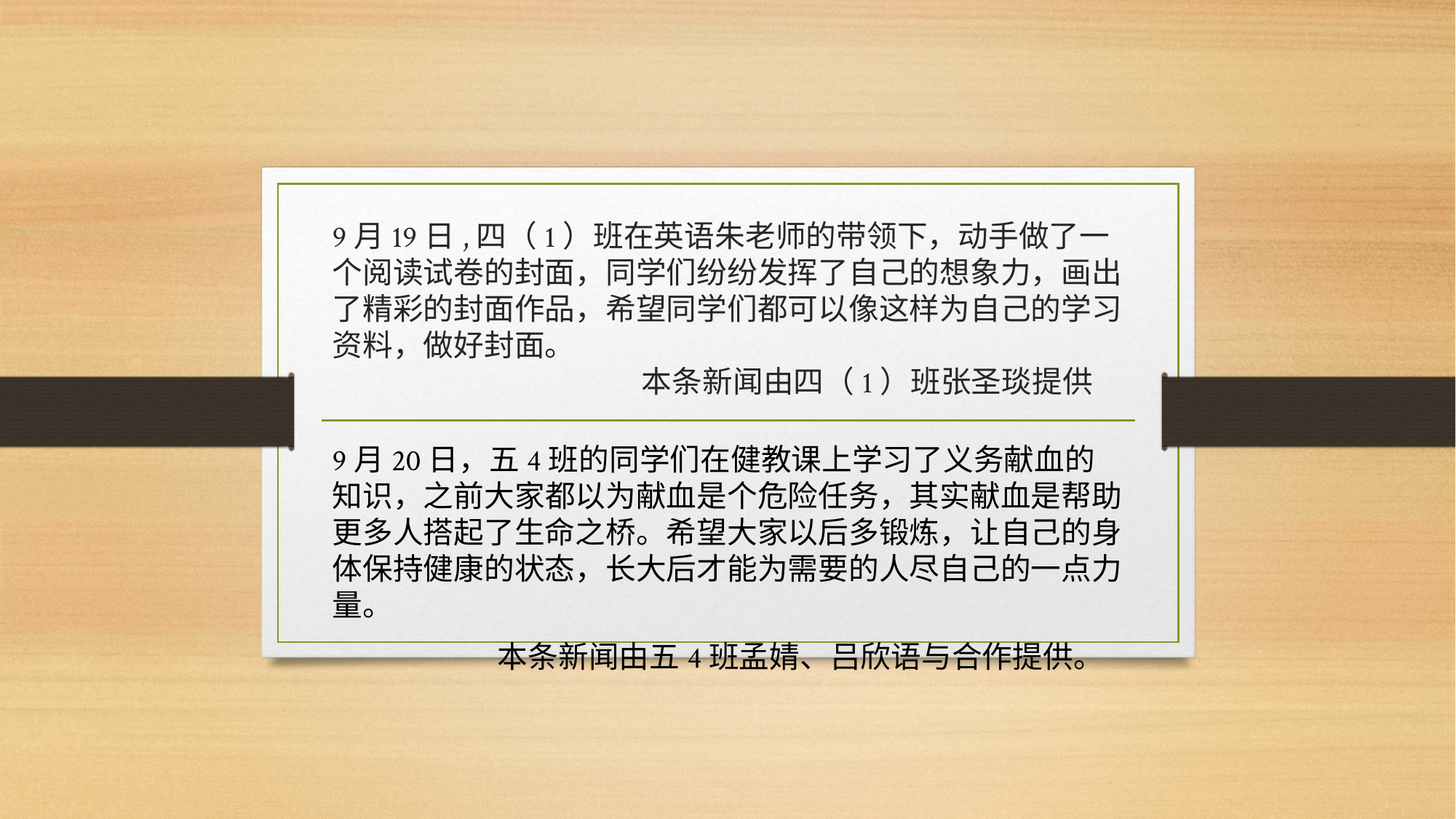

# 9月19日,四（1）班在英语朱老师的带领下，动手做了一个阅读试卷的封面，同学们纷纷发挥了自己的想象力，画出了精彩的封面作品，希望同学们都可以像这样为自己的学习资料，做好封面。 本条新闻由四（1）班张圣琰提供

9月20日，五4班的同学们在健教课上学习了义务献血的知识，之前大家都以为献血是个危险任务，其实献血是帮助更多人搭起了生命之桥。希望大家以后多锻炼，让自己的身体保持健康的状态，长大后才能为需要的人尽自己的一点力量。
本条新闻由五4班孟婧、吕欣语与合作提供。